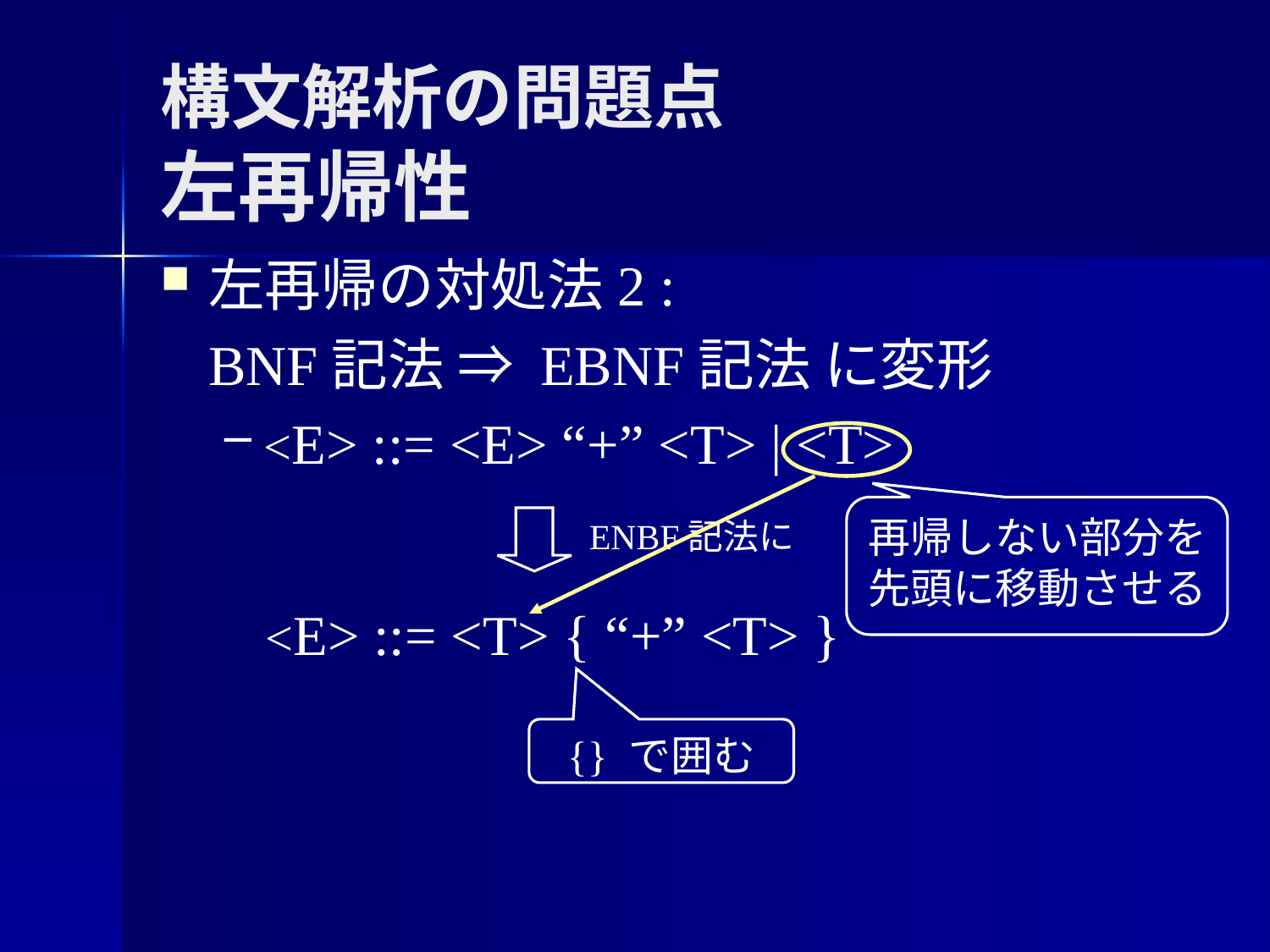

# 構文解析の問題点 左再帰性
左再帰の対処法2 :
	BNF記法 ⇒ EBNF記法 に変形
<E> ::= <E> “+” <T> | <T>

再帰しない部分を
先頭に移動させる

ENBF記法に
<E> ::= <T> { “+” <T> }
{} で囲む